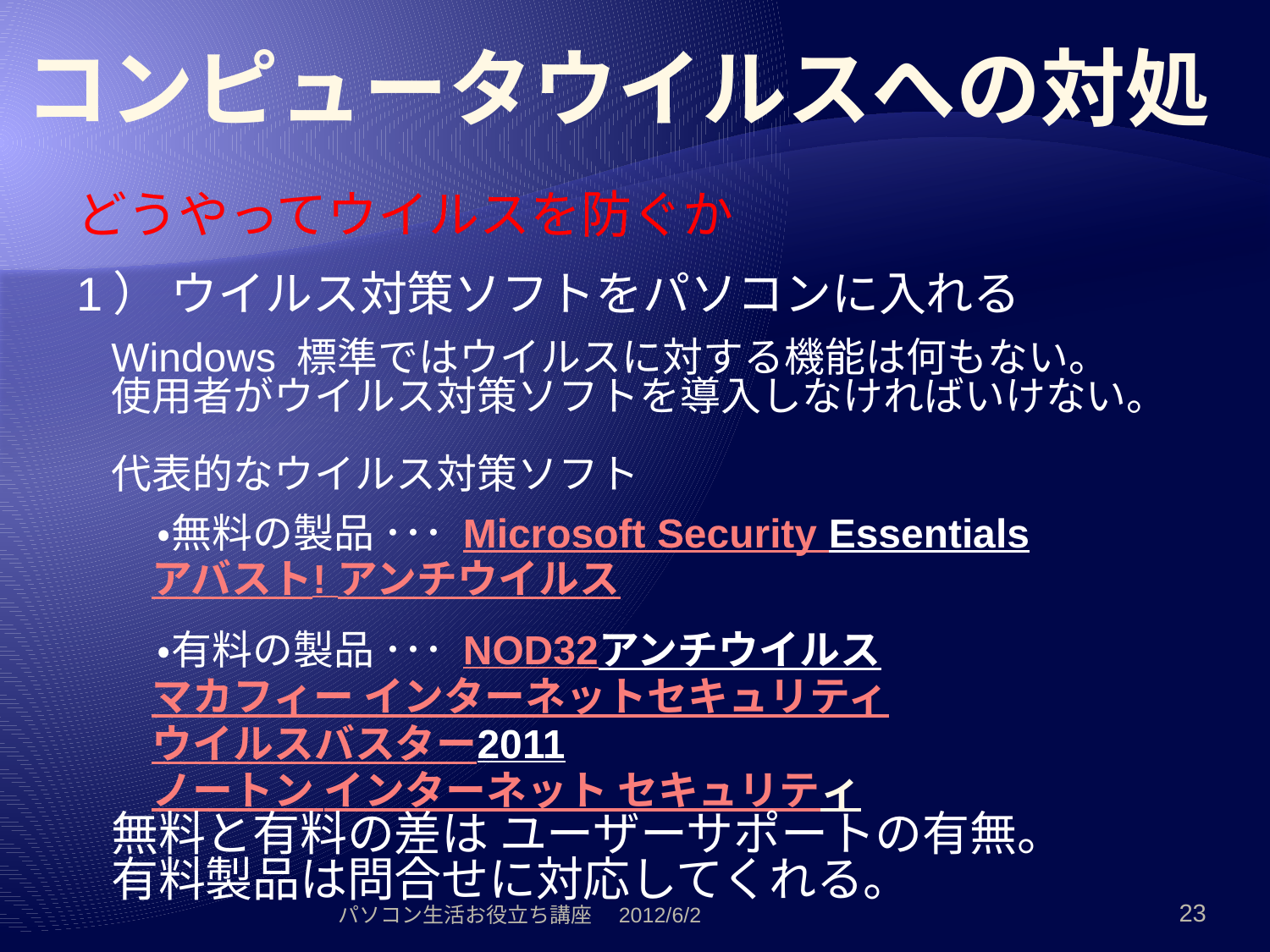

# コンピュータウイルスへの対処
どうやってウイルスを防ぐか
1） ウイルス対策ソフトをパソコンに入れる
	Windows 標準ではウイルスに対する機能は何もない。
使用者がウイルス対策ソフトを導入しなければいけない。　
代表的なウイルス対策ソフト
　　・無料の製品 ･･･ Microsoft Security Essentials
			　アバスト! アンチウイルス
　　・有料の製品 ･･･ NOD32アンチウイルス
			　マカフィー インターネットセキュリティ
			　ウイルスバスター2011
			　ノートン インターネット セキュリティ
無料と有料の差は ユーザーサポートの有無。
有料製品は問合せに対応してくれる。
パソコン生活お役立ち講座　2012/6/2
23